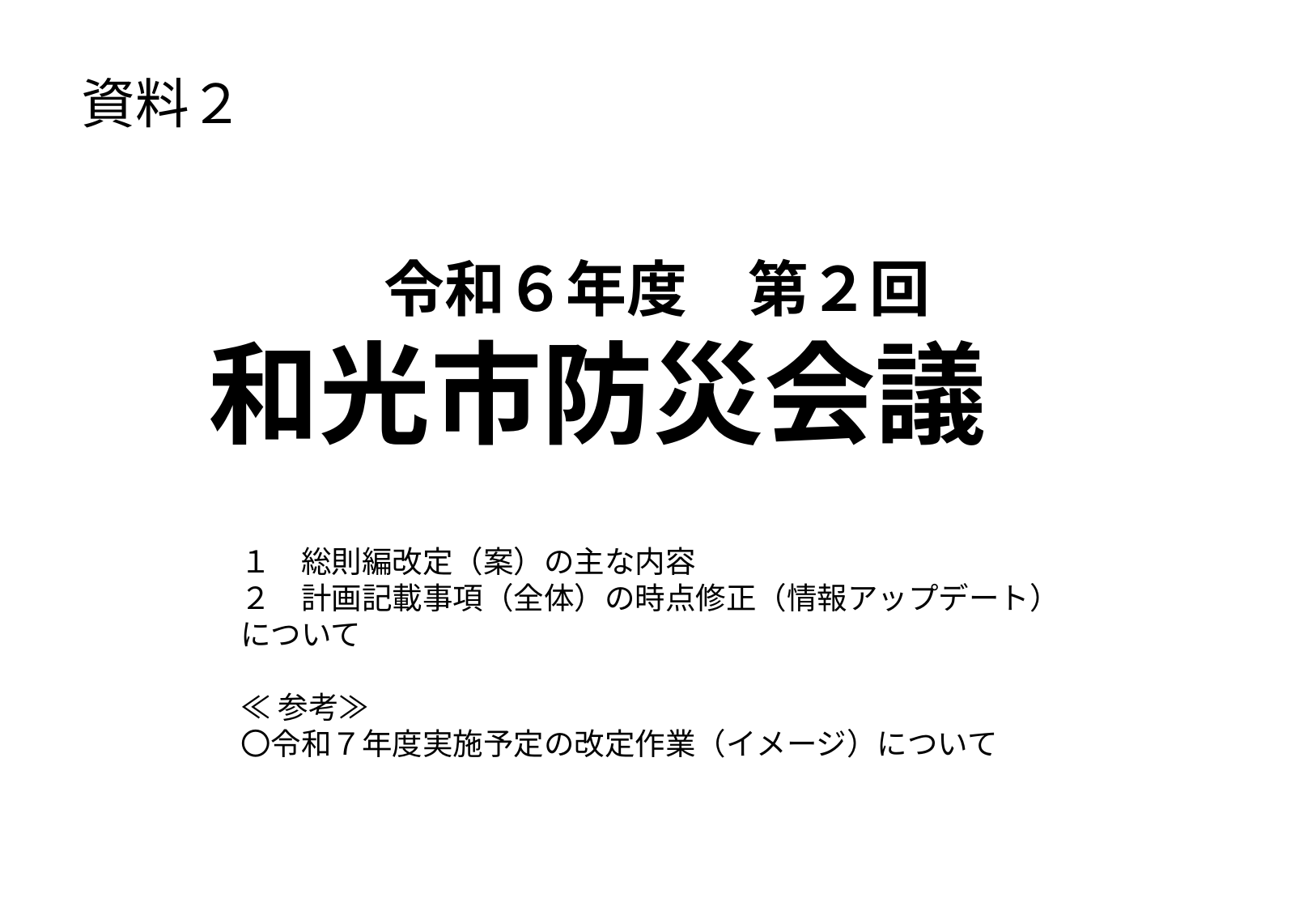

資料２
令和６年度　第２回
和光市防災会議
１　総則編改定（案）の主な内容
２　計画記載事項（全体）の時点修正（情報アップデート）について

≪参考≫
〇令和７年度実施予定の改定作業（イメージ）について